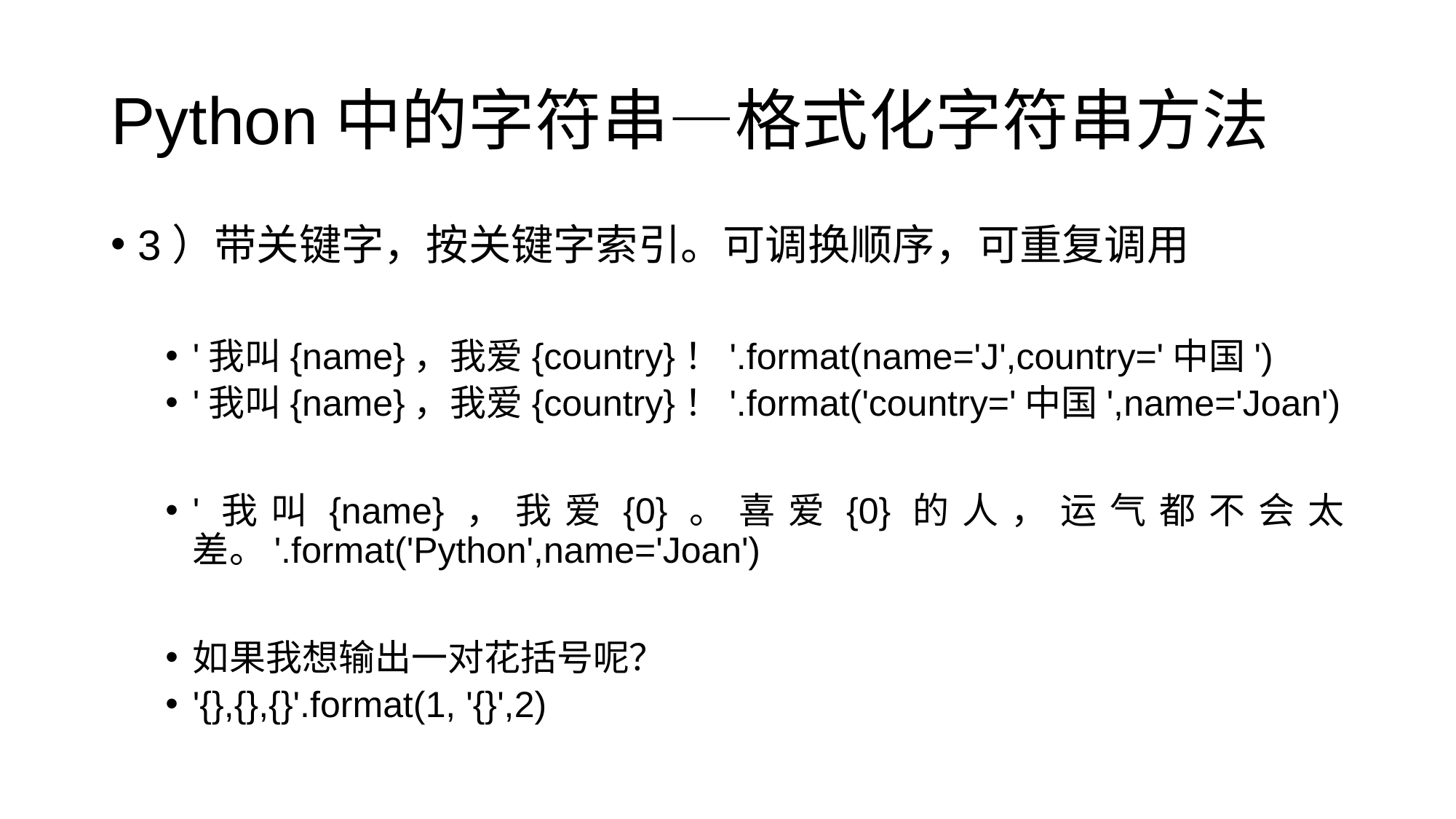

# Python中的字符串—格式化字符串方法
3）带关键字，按关键字索引。可调换顺序，可重复调用

'我叫{name}，我爱{country}！'.format(name='J',country='中国')
'我叫{name}，我爱{country}！'.format('country='中国',name='Joan')

'我叫{name}，我爱{0}。喜爱{0}的人，运气都不会太差。'.format('Python',name='Joan')

如果我想输出一对花括号呢？
'{},{},{}'.format(1, '{}',2)